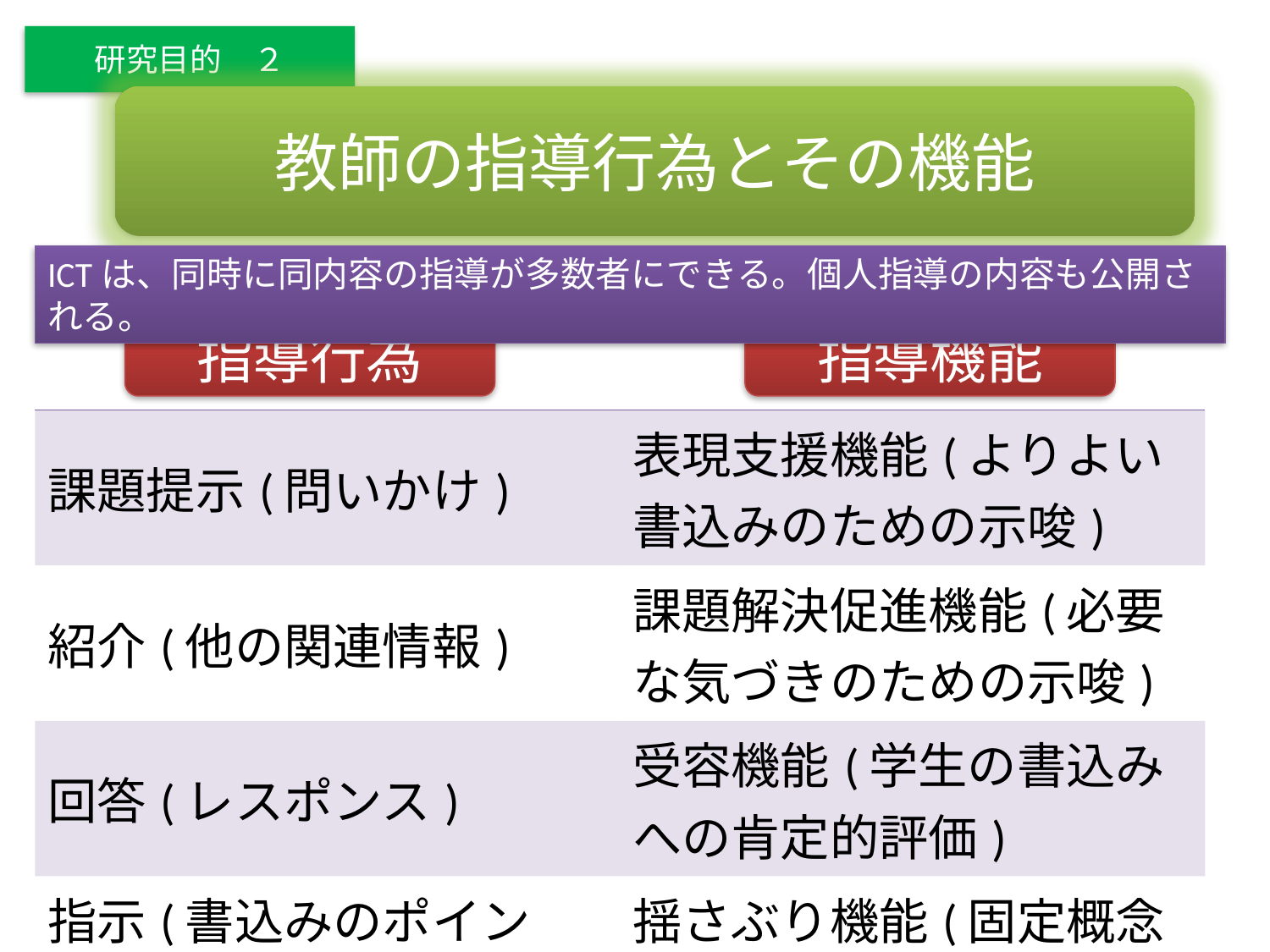

研究目的　２
教師の指導行為とその機能
ICTは、同時に同内容の指導が多数者にできる。個人指導の内容も公開される。
|  |  |
| --- | --- |
| 課題提示(問いかけ) | 表現支援機能(よりよい書込みのための示唆) |
| 紹介(他の関連情報) | 課題解決促進機能(必要な気づきのための示唆) |
| 回答(レスポンス) | 受容機能(学生の書込みへの肯定的評価) |
| 指示(書込みのポイント) | 揺さぶり機能(固定概念の打破) |
指導行為
指導機能